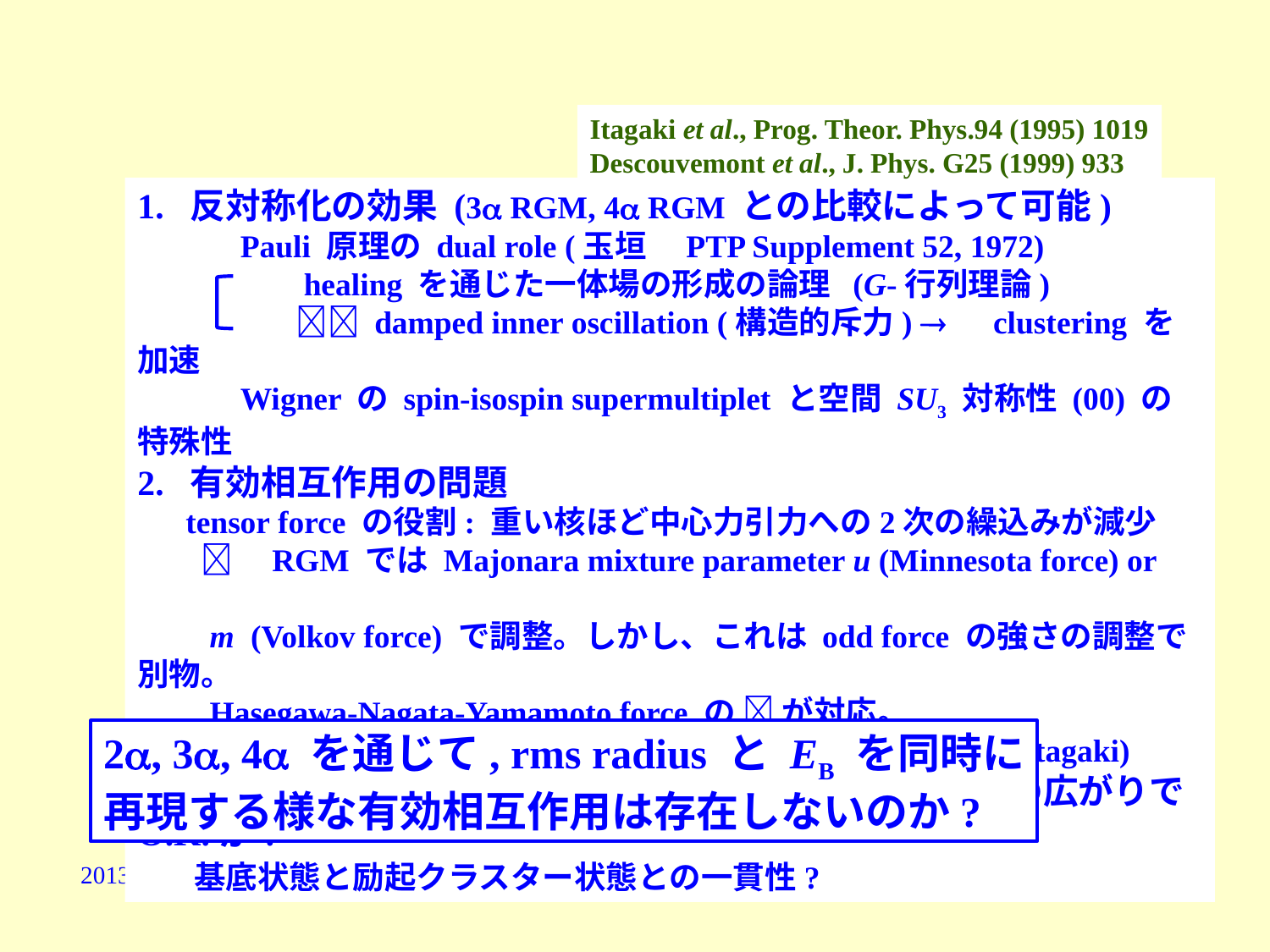

Itagaki et al., Prog. Theor. Phys.94 (1995) 1019
Descouvemont et al., J. Phys. G25 (1999) 933
1.  反対称化の効果 (3α RGM, 4α RGM との比較によって可能)
　　　Pauli 原理の dual role (玉垣　PTP Supplement 52, 1972)
　　　　　healing を通じた一体場の形成の論理  (G-行列理論)
　　　　　αα damped inner oscillation (構造的斥力) →　clustering を加速
　　　Wigner の spin-isospin supermultiplet と空間 SU3 対称性 (00) の特殊性
2.  有効相互作用の問題
      tensor force の役割: 重い核ほど中心力引力への2次の繰込みが減少
　　→　RGM では Majonara mixture parameter u (Minnesota force) or
         m  (Volkov force) で調整。しかし、これは odd force の強さの調整で別物。
         Hasegawa-Nagata-Yamamoto force の Δ が対応。
      α クラスターの崩れと LS 力の役割。特に, 3α で重要。(Itagaki)
3   α クラスターの広がりパラメータの選択: 自然なα の広がりでO.K.か?
      基底状態と励起クラスター状態との一貫性?

2α, 3α, 4α を通じて, rms radius と EB を同時に
再現する様な有効相互作用は存在しないのか?